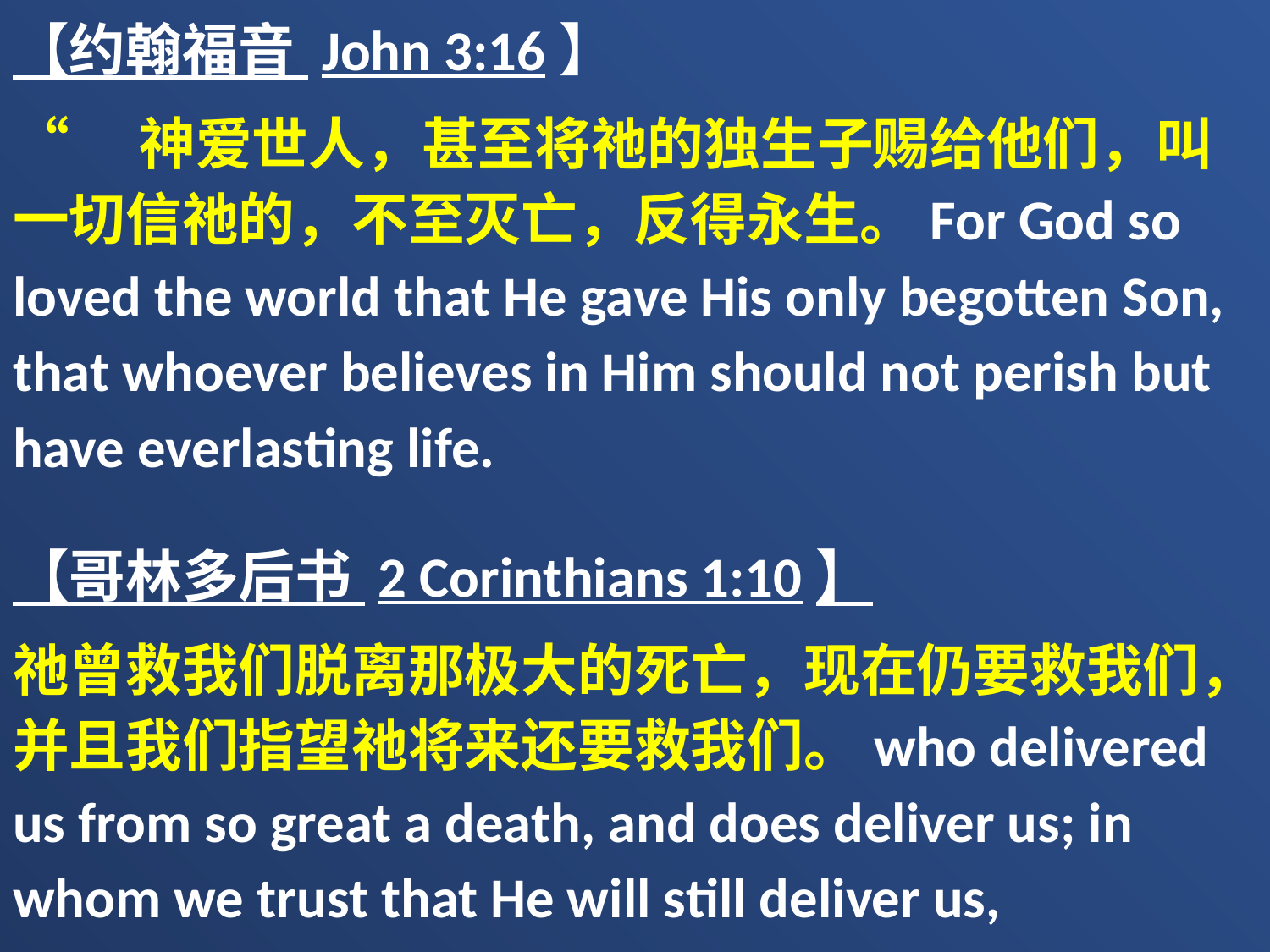

【约翰福音 John 3:16】
“　神爱世人，甚至将祂的独生子赐给他们，叫一切信祂的，不至灭亡，反得永生。For God so loved the world that He gave His only begotten Son, that whoever believes in Him should not perish but have everlasting life.

【哥林多后书 2 Corinthians 1:10】
祂曾救我们脱离那极大的死亡，现在仍要救我们，并且我们指望祂将来还要救我们。who delivered us from so great a death, and does deliver us; in whom we trust that He will still deliver us,